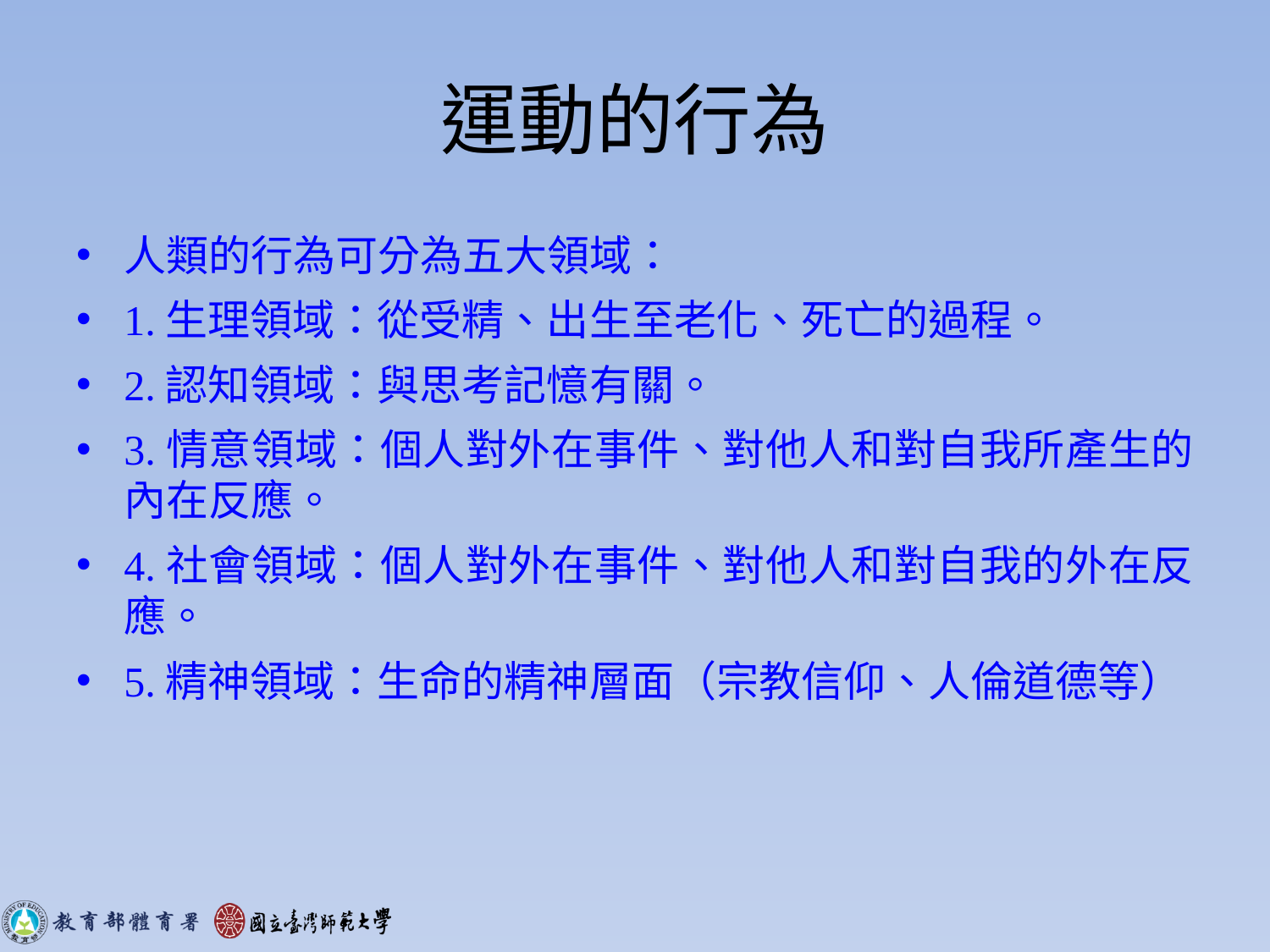

# 運動的行為
人類的行為可分為五大領域：
1.生理領域：從受精、出生至老化、死亡的過程。
2.認知領域：與思考記憶有關。
3.情意領域：個人對外在事件、對他人和對自我所產生的內在反應。
4.社會領域：個人對外在事件、對他人和對自我的外在反應。
5.精神領域：生命的精神層面（宗教信仰、人倫道德等）